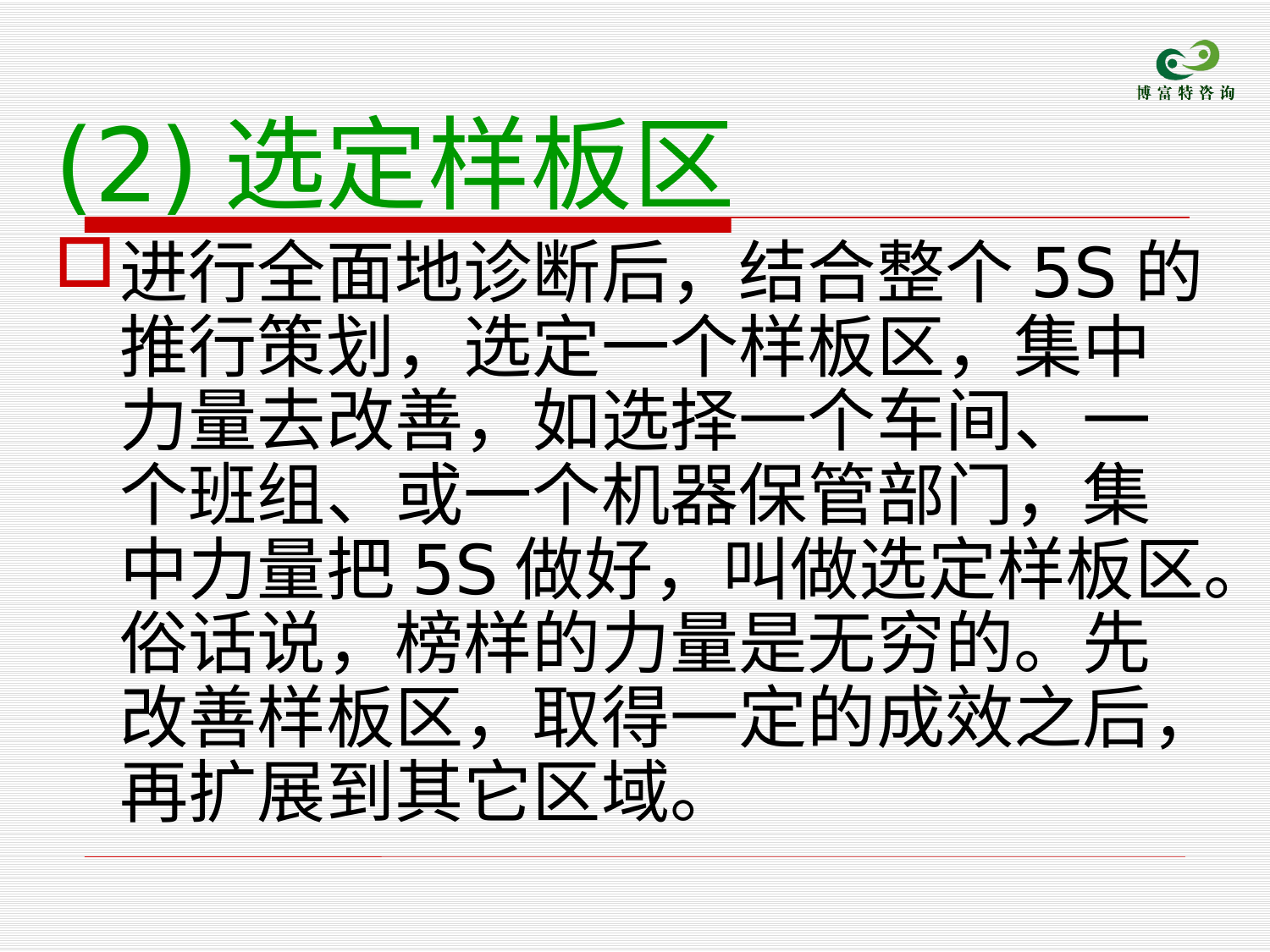

(2)选定样板区
进行全面地诊断后，结合整个5S的推行策划，选定一个样板区，集中力量去改善，如选择一个车间、一个班组、或一个机器保管部门，集中力量把5S做好，叫做选定样板区。俗话说，榜样的力量是无穷的。先改善样板区，取得一定的成效之后，再扩展到其它区域。
426